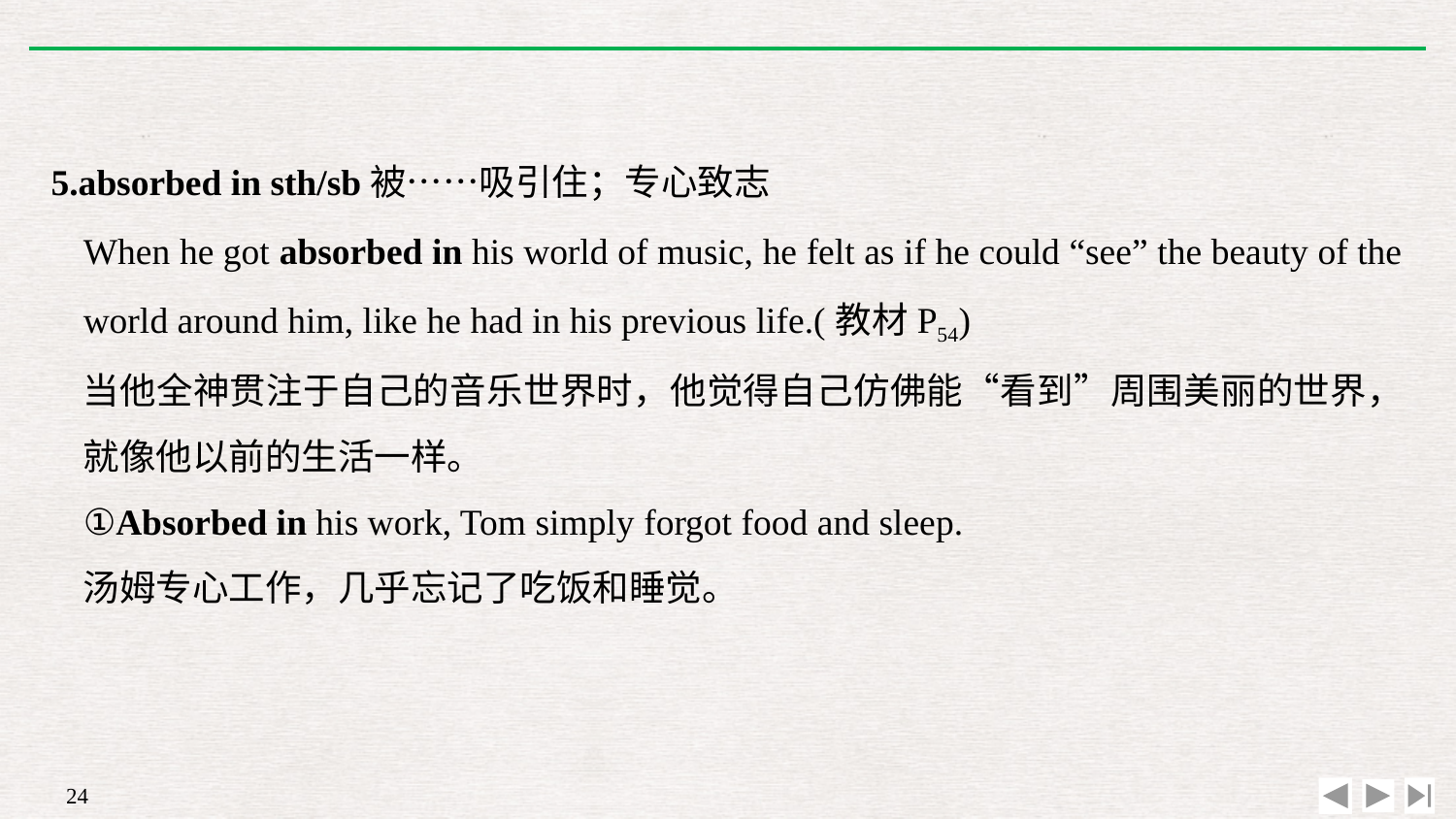

5.absorbed in sth/sb被……吸引住；专心致志
When he got absorbed in his world of music, he felt as if he could “see” the beauty of the world around him, like he had in his previous life.(教材P54)
当他全神贯注于自己的音乐世界时，他觉得自己仿佛能“看到”周围美丽的世界，就像他以前的生活一样。
①Absorbed in his work, Tom simply forgot food and sleep.
汤姆专心工作，几乎忘记了吃饭和睡觉。